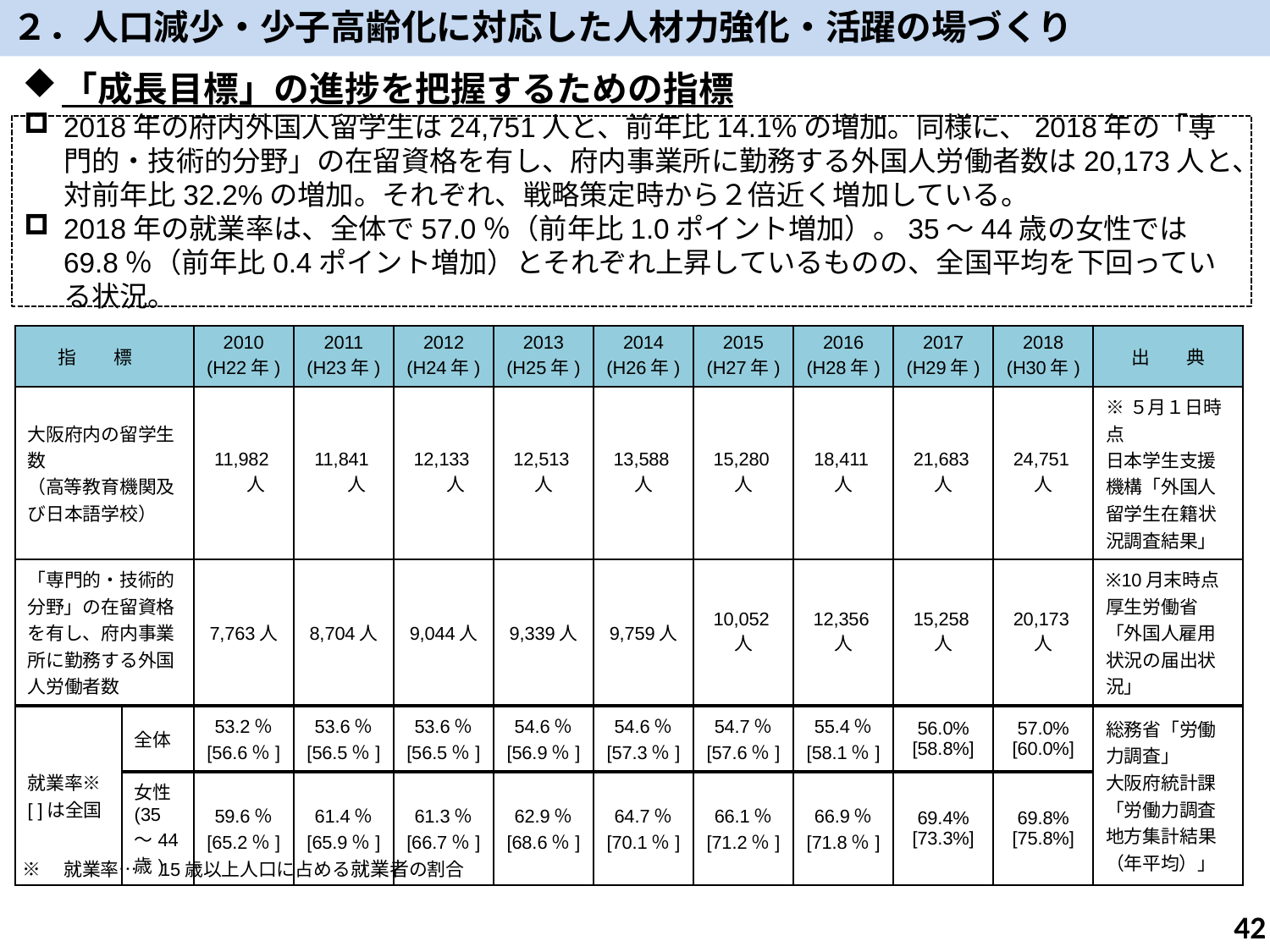

２．人口減少・少子高齢化に対応した人材力強化・活躍の場づくり
「成長目標」の進捗を把握するための指標
2018年の府内外国人留学生は24,751人と、前年比14.1%の増加。同様に、2018年の「専門的・技術的分野」の在留資格を有し、府内事業所に勤務する外国人労働者数は20,173人と、対前年比32.2%の増加。それぞれ、戦略策定時から２倍近く増加している。
2018年の就業率は、全体で57.0％（前年比1.0ポイント増加）。35～44歳の女性では69.8％（前年比0.4ポイント増加）とそれぞれ上昇しているものの、全国平均を下回っている状況。
| 指　　標 |  | 2010 (H22年) | 2011 (H23年) | 2012 (H24年) | 2013 (H25年) | 2014 (H26年) | 2015 (H27年) | 2016 (H28年) | 2017 (H29年) | 2018 (H30年) | 出　　典 |
| --- | --- | --- | --- | --- | --- | --- | --- | --- | --- | --- | --- |
| 大阪府内の留学生数 （高等教育機関及び日本語学校） |  | 11,982人 | 11,841人 | 12,133人 | 12,513人 | 13,588人 | 15,280人 | 18,411人 | 21,683人 | 24,751人 | ※５月１日時点 日本学生支援機構「外国人留学生在籍状況調査結果」 |
| 「専門的・技術的分野」の在留資格を有し、府内事業所に勤務する外国人労働者数 |  | 7,763人 | 8,704人 | 9,044人 | 9,339人 | 9,759人 | 10,052人 | 12,356人 | 15,258人 | 20,173人 | ※10月末時点 厚生労働省「外国人雇用状況の届出状況」 |
| 就業率※ [ ]は全国 | 全体 | 53.2％ [56.6％] | 53.6％ [56.5％] | 53.6％ [56.5％] | 54.6％ [56.9％] | 54.6％ [57.3％] | 54.7％ [57.6％] | 55.4％ [58.1％] | 56.0% [58.8%] | 57.0% [60.0%] | 総務省「労働力調査」 大阪府統計課「労働力調査地方集計結果（年平均）」 |
|  | 女性 (35～44歳) | 59.6％ [65.2％] | 61.4％ [65.9％] | 61.3％ [66.7％] | 62.9％ [68.6％] | 64.7％ [70.1％] | 66.1％ [71.2％] | 66.9％ [71.8％] | 69.4% [73.3%] | 69.8% [75.8%] |  |
※　就業率…　15歳以上人口に占める就業者の割合
42